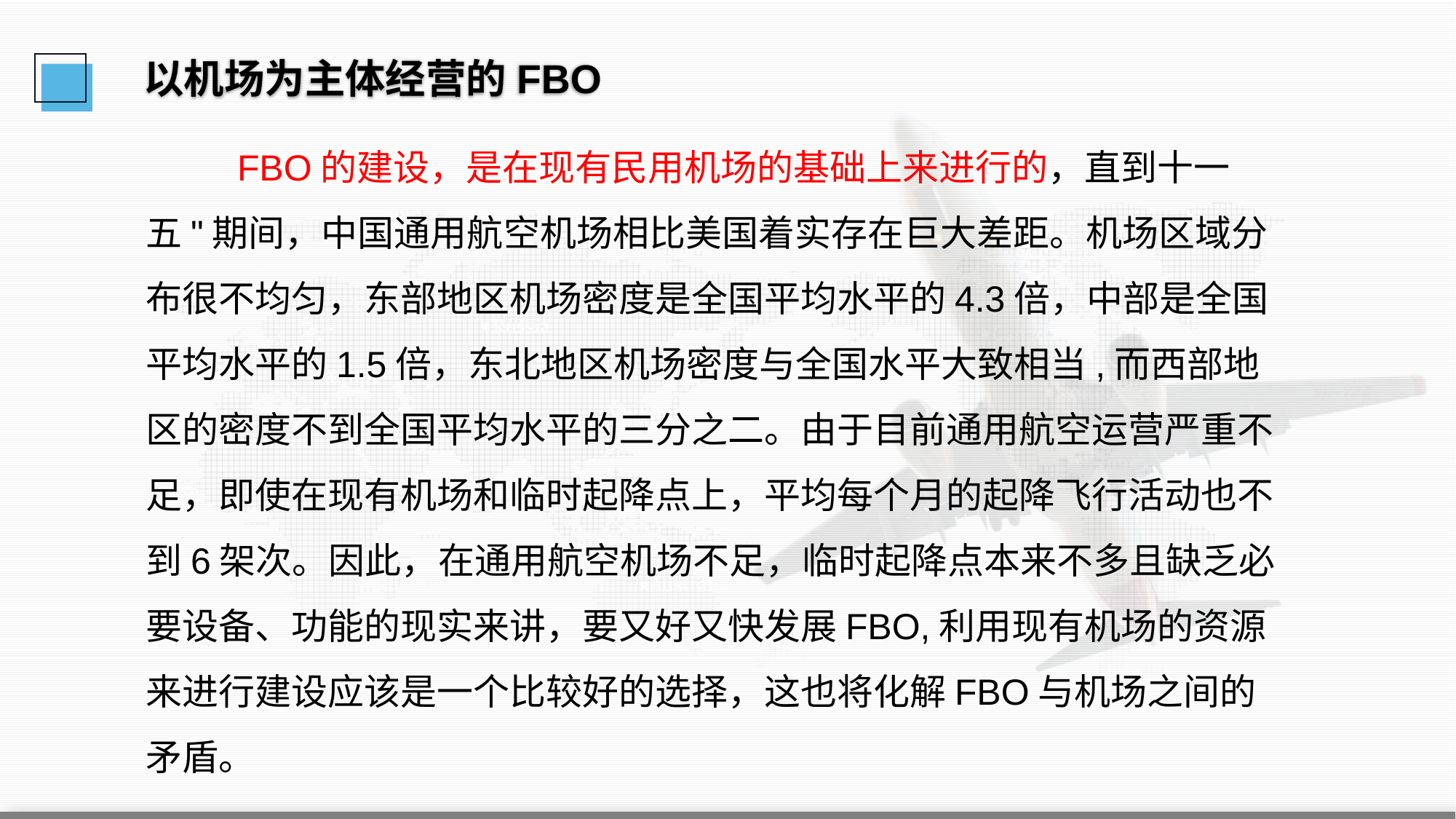

以机场为主体经营的FBO

         FBO的建设，是在现有民用机场的基础上来进行的，直到十一五"期间，中国通用航空机场相比美国着实存在巨大差距。机场区域分布很不均匀，东部地区机场密度是全国平均水平的4.3倍，中部是全国平均水平的1.5倍，东北地区机场密度与全国水平大致相当,而西部地区的密度不到全国平均水平的三分之二。由于目前通用航空运营严重不足，即使在现有机场和临时起降点上，平均每个月的起降飞行活动也不到6架次。因此，在通用航空机场不足，临时起降点本来不多且缺乏必要设备、功能的现实来讲，要又好又快发展FBO,利用现有机场的资源来进行建设应该是一个比较好的选择，这也将化解FBO与机场之间的矛盾。